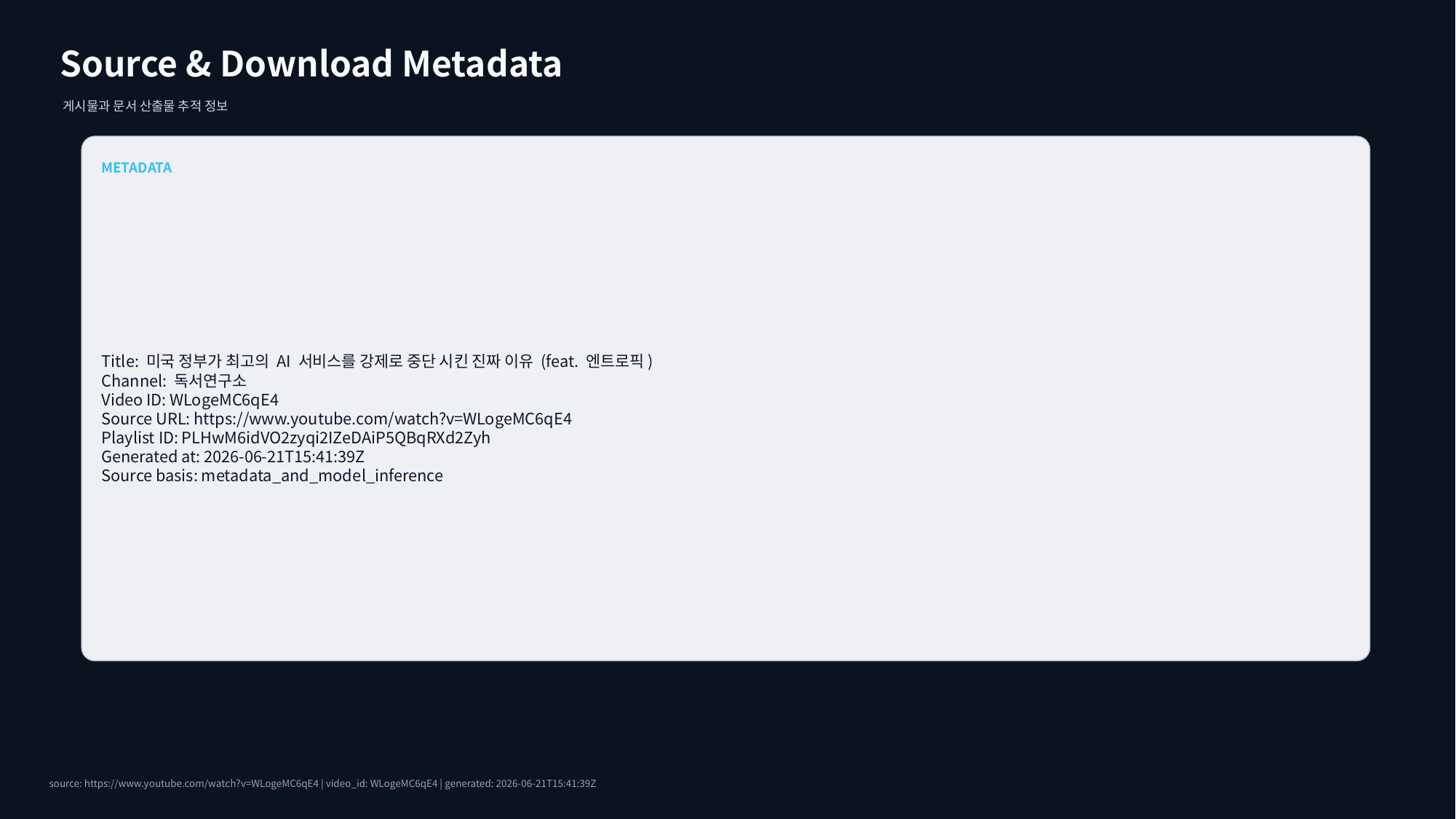

Source & Download Metadata
게시물과 문서 산출물 추적 정보

METADATA
Title: 미국 정부가 최고의 AI 서비스를 강제로 중단 시킨 진짜 이유 (feat. 엔트로픽)
Channel: 독서연구소
Video ID: WLogeMC6qE4
Source URL: https://www.youtube.com/watch?v=WLogeMC6qE4
Playlist ID: PLHwM6idVO2zyqi2IZeDAiP5QBqRXd2Zyh
Generated at: 2026-06-21T15:41:39Z
Source basis: metadata_and_model_inference
source: https://www.youtube.com/watch?v=WLogeMC6qE4 | video_id: WLogeMC6qE4 | generated: 2026-06-21T15:41:39Z